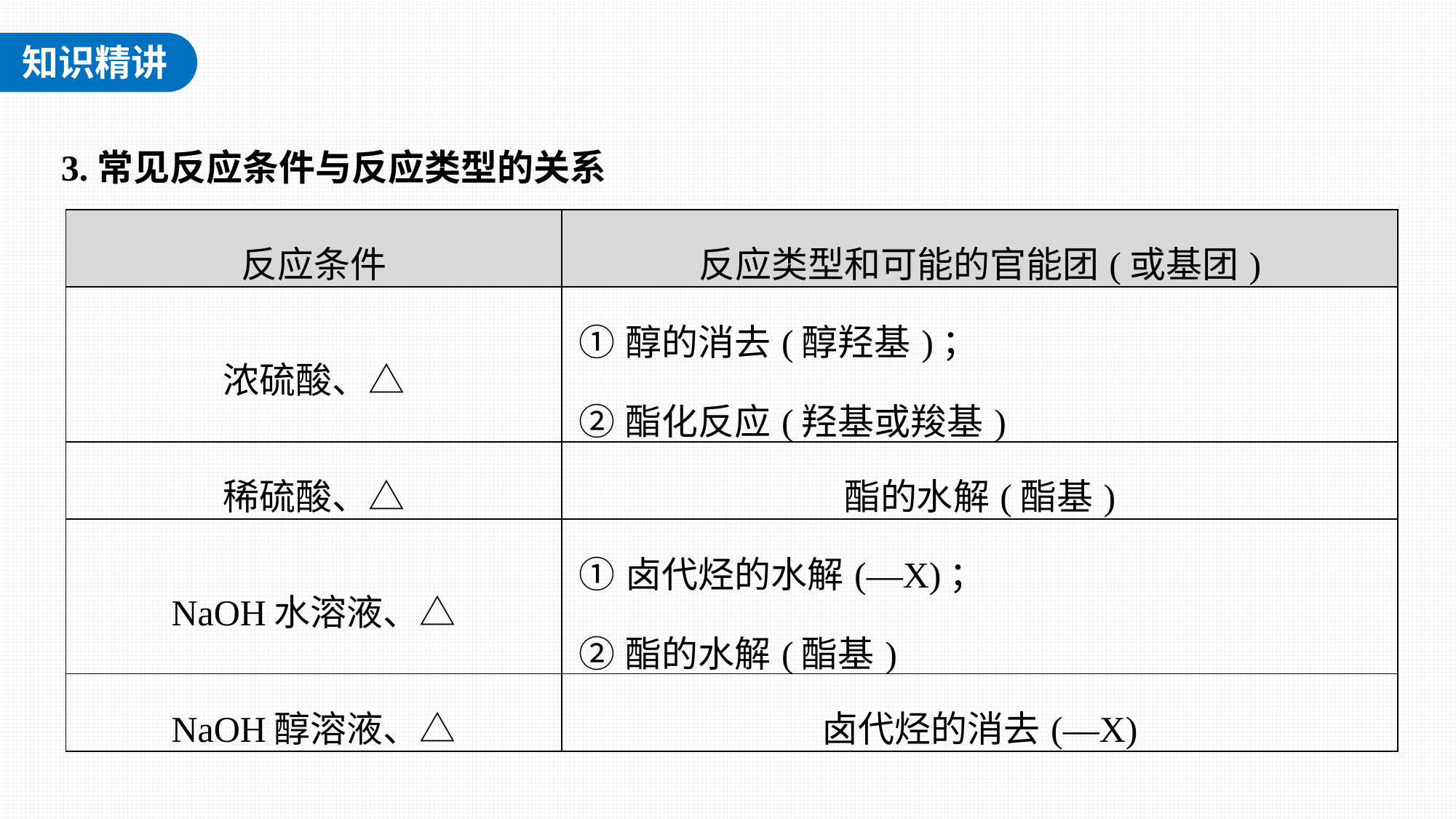

3.常见反应条件与反应类型的关系
| 反应条件 | 反应类型和可能的官能团(或基团) |
| --- | --- |
| 浓硫酸、△ | ①醇的消去(醇羟基)； ②酯化反应(羟基或羧基) |
| 稀硫酸、△ | 酯的水解(酯基) |
| NaOH水溶液、△ | ①卤代烃的水解(—X)； ②酯的水解(酯基) |
| NaOH醇溶液、△ | 卤代烃的消去(—X) |